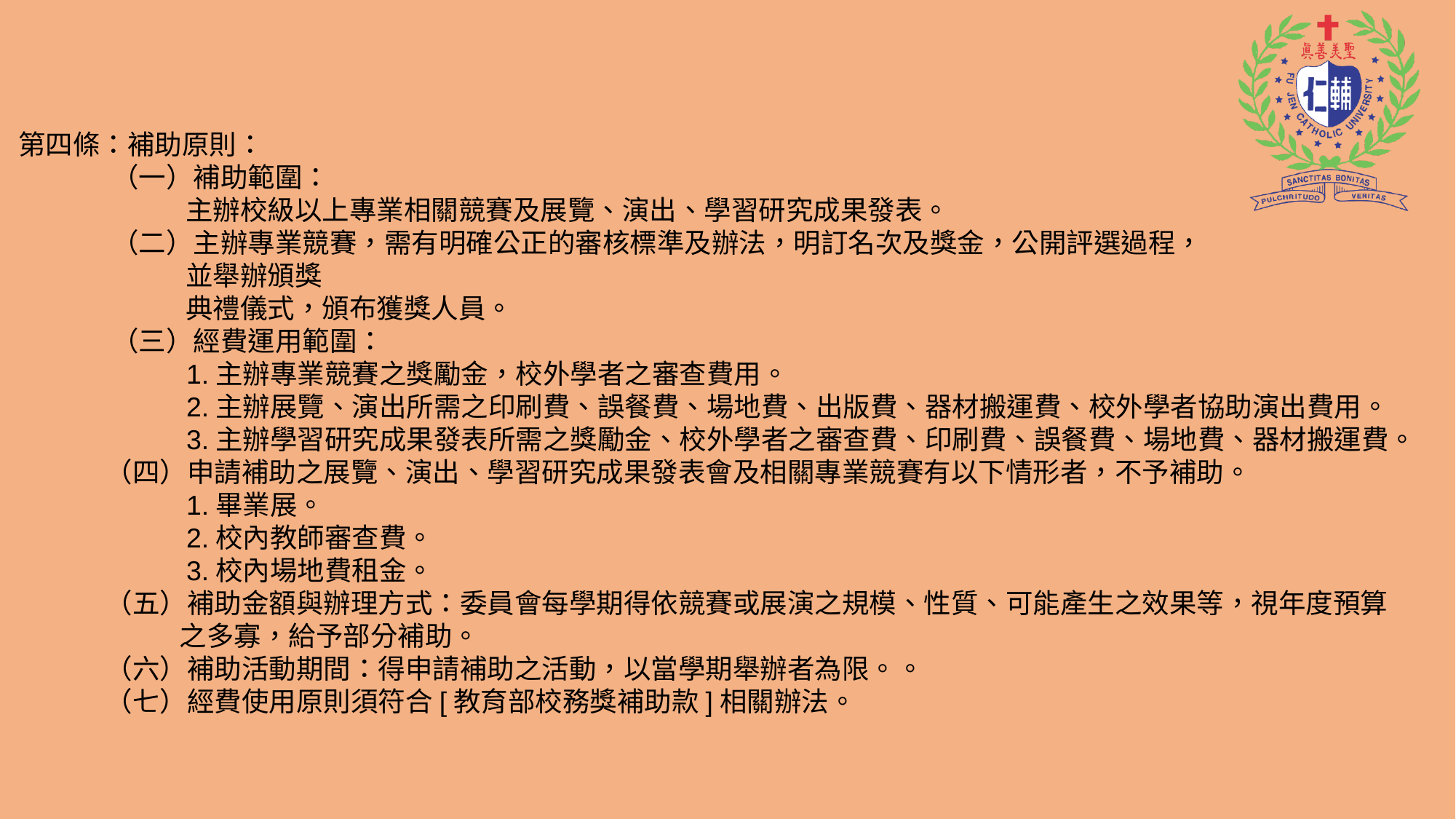

第四條：補助原則：
              （一）補助範圍：
                          主辦校級以上專業相關競賽及展覽、演出、學習研究成果發表。
              （二）主辦專業競賽，需有明確公正的審核標準及辦法，明訂名次及獎金，公開評選過程，
                          並舉辦頒獎
                          典禮儀式，頒布獲獎人員。
              （三）經費運用範圍：
                      1.主辦專業競賽之獎勵金，校外學者之審查費用。
                      2.主辦展覽、演出所需之印刷費、誤餐費、場地費、出版費、器材搬運費、校外學者協助演出費用。
                      3.主辦學習研究成果發表所需之獎勵金、校外學者之審查費、印刷費、誤餐費、場地費、器材搬運費。
             （四）申請補助之展覽、演出、學習研究成果發表會及相關專業競賽有以下情形者，不予補助。
                      1.畢業展。
                      2.校內教師審查費。
                      3.校內場地費租金。
             （五）補助金額與辦理方式：委員會每學期得依競賽或展演之規模、性質、可能產生之效果等，視年度預算
                         之多寡，給予部分補助。
             （六）補助活動期間：得申請補助之活動，以當學期舉辦者為限。。
             （七）經費使用原則須符合[教育部校務獎補助款]相關辦法。